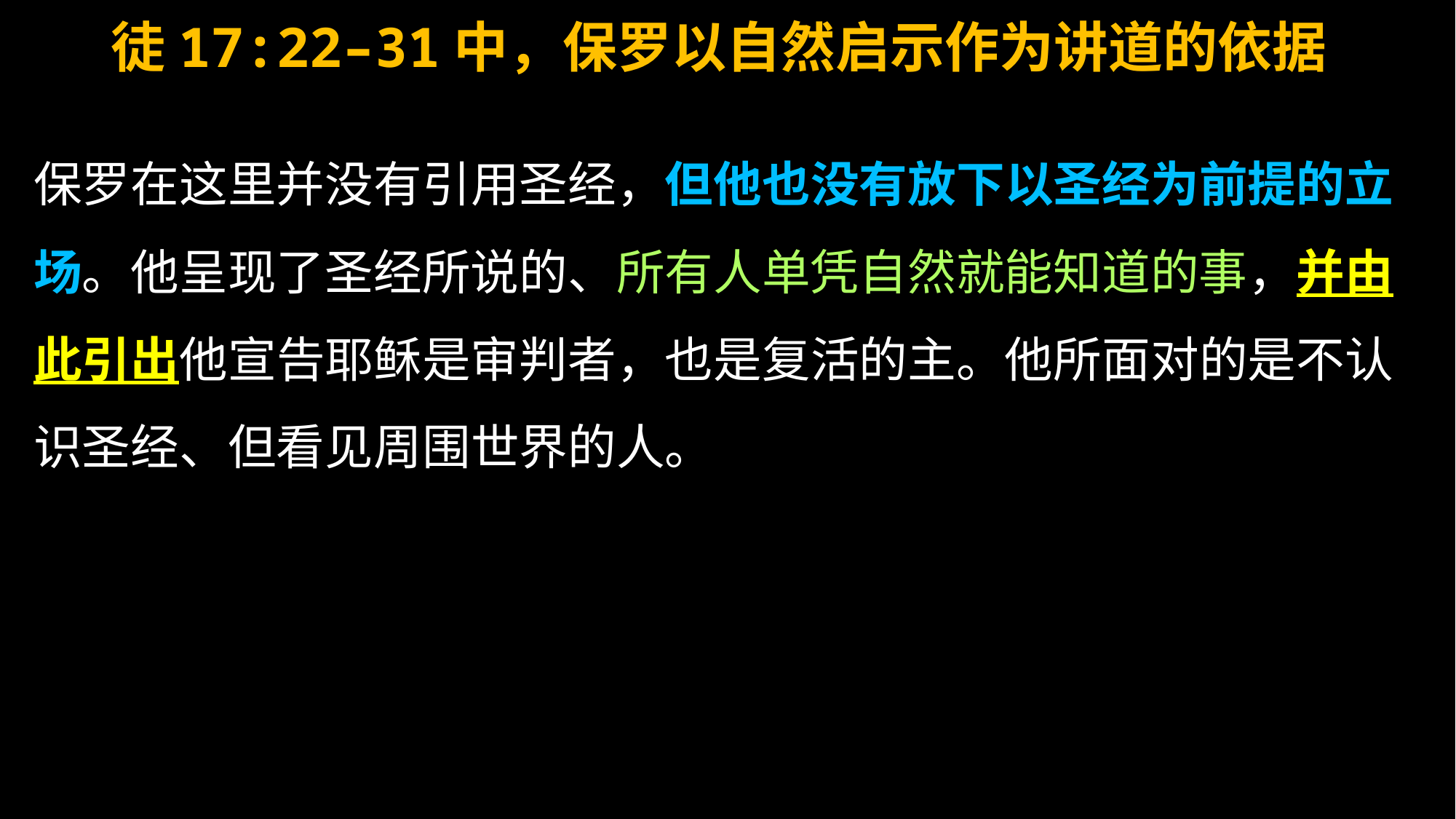

徒17:22–31中，保罗以自然启示作为讲道的依据
保罗在这里并没有引用圣经，但他也没有放下以圣经为前提的立场。他呈现了圣经所说的、所有人单凭自然就能知道的事，并由此引出他宣告耶稣是审判者，也是复活的主。他所面对的是不认识圣经、但看见周围世界的人。